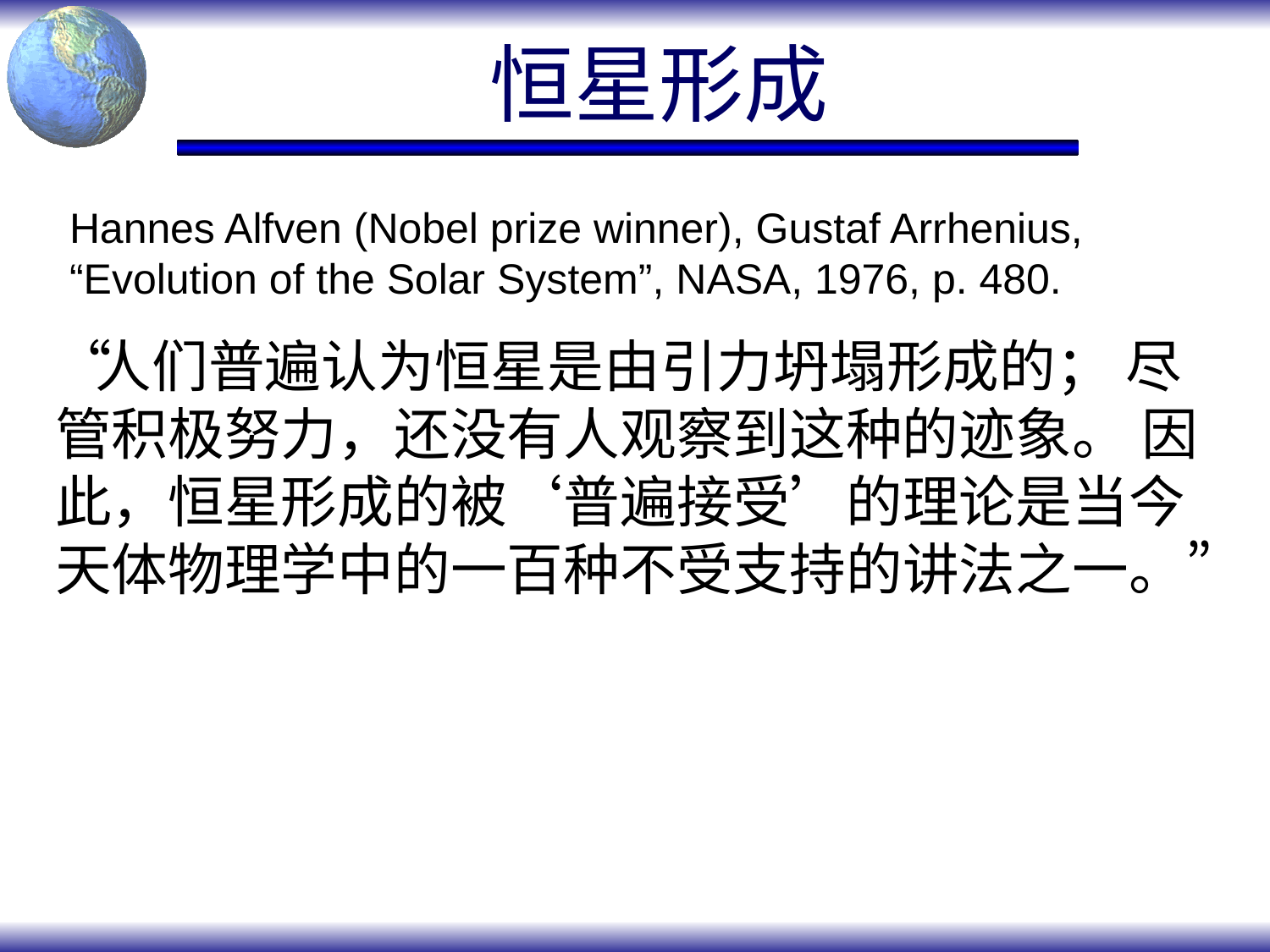

# 恒星形成
Hannes Alfven (Nobel prize winner), Gustaf Arrhenius, “Evolution of the Solar System”, NASA, 1976, p. 480.
“人们普遍认为恒星是由引力坍塌形成的； 尽管积极努力，还没有人观察到这种的迹象。 因此，恒星形成的被‘普遍接受’的理论是当今天体物理学中的一百种不受支持的讲法之一。”